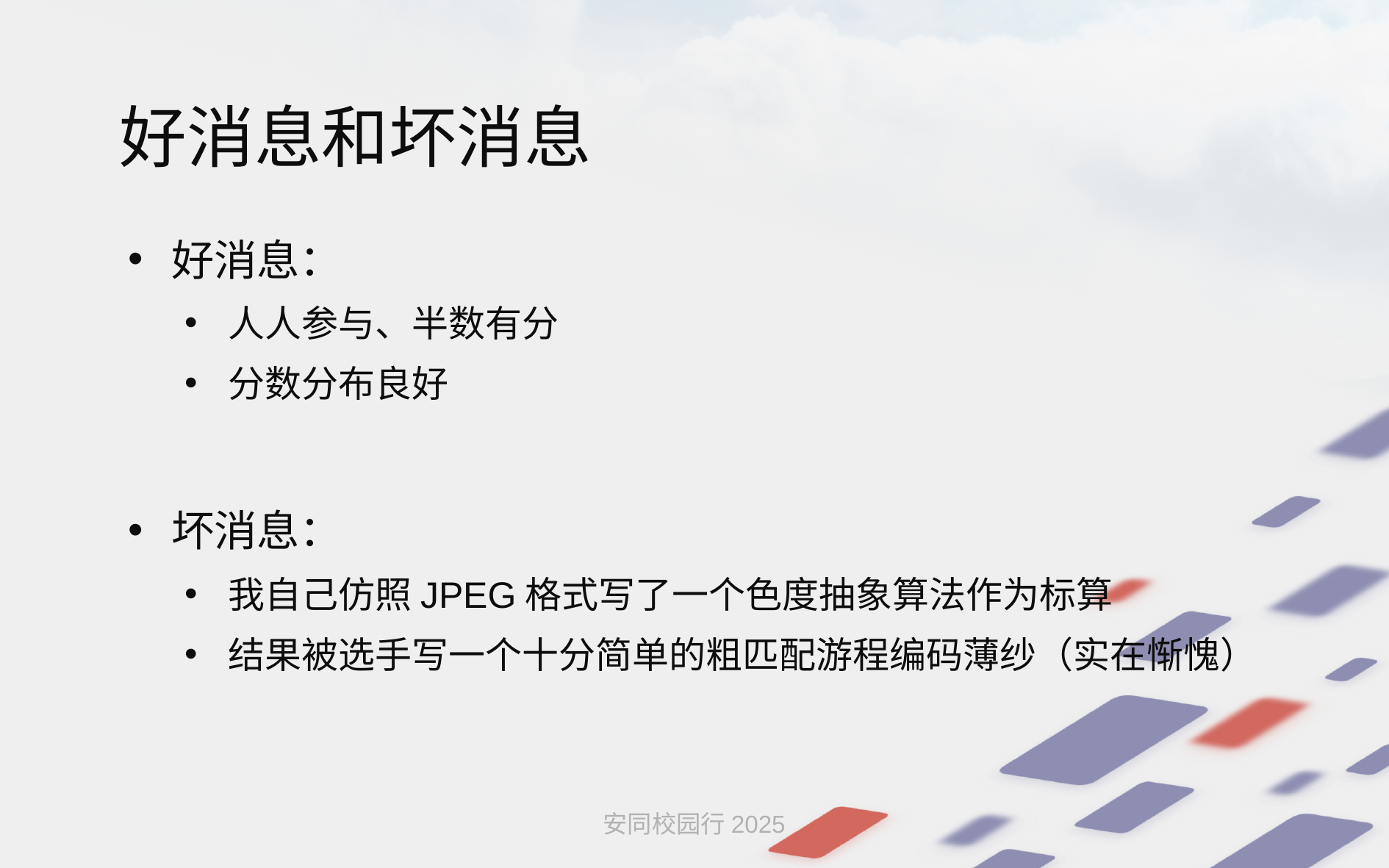

# 好消息和坏消息
好消息：
人人参与、半数有分
分数分布良好

坏消息：
我自己仿照JPEG格式写了一个色度抽象算法作为标算
结果被选手写一个十分简单的粗匹配游程编码薄纱（实在惭愧）
安同校园行2025